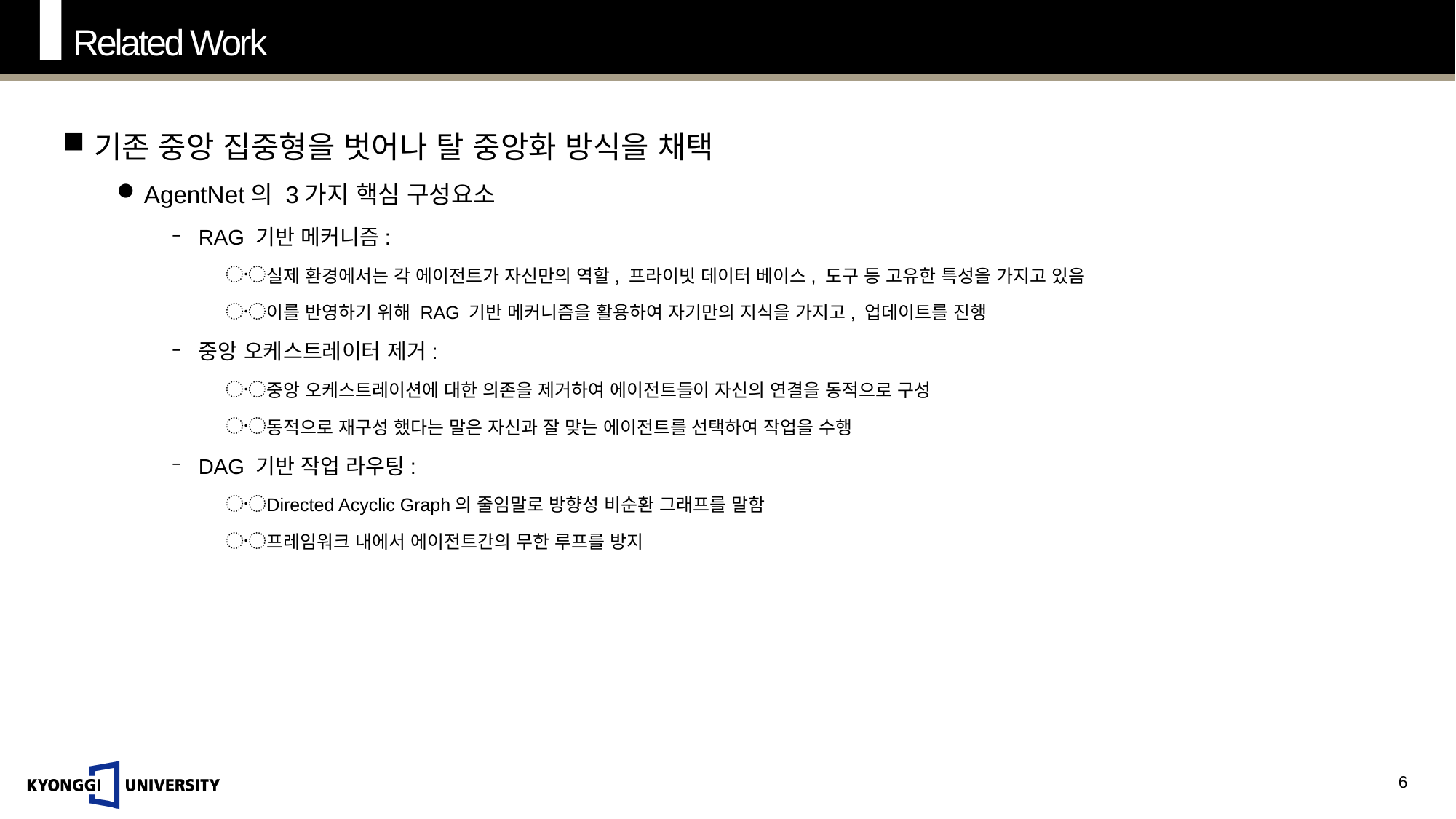

Related Work
기존 중앙 집중형을 벗어나 탈 중앙화 방식을 채택
AgentNet의 3가지 핵심 구성요소
RAG 기반 메커니즘:
실제 환경에서는 각 에이전트가 자신만의 역할, 프라이빗 데이터 베이스, 도구 등 고유한 특성을 가지고 있음
이를 반영하기 위해 RAG 기반 메커니즘을 활용하여 자기만의 지식을 가지고, 업데이트를 진행
중앙 오케스트레이터 제거:
중앙 오케스트레이션에 대한 의존을 제거하여 에이전트들이 자신의 연결을 동적으로 구성
동적으로 재구성 했다는 말은 자신과 잘 맞는 에이전트를 선택하여 작업을 수행
DAG 기반 작업 라우팅:
Directed Acyclic Graph의 줄임말로 방향성 비순환 그래프를 말함
프레임워크 내에서 에이전트간의 무한 루프를 방지